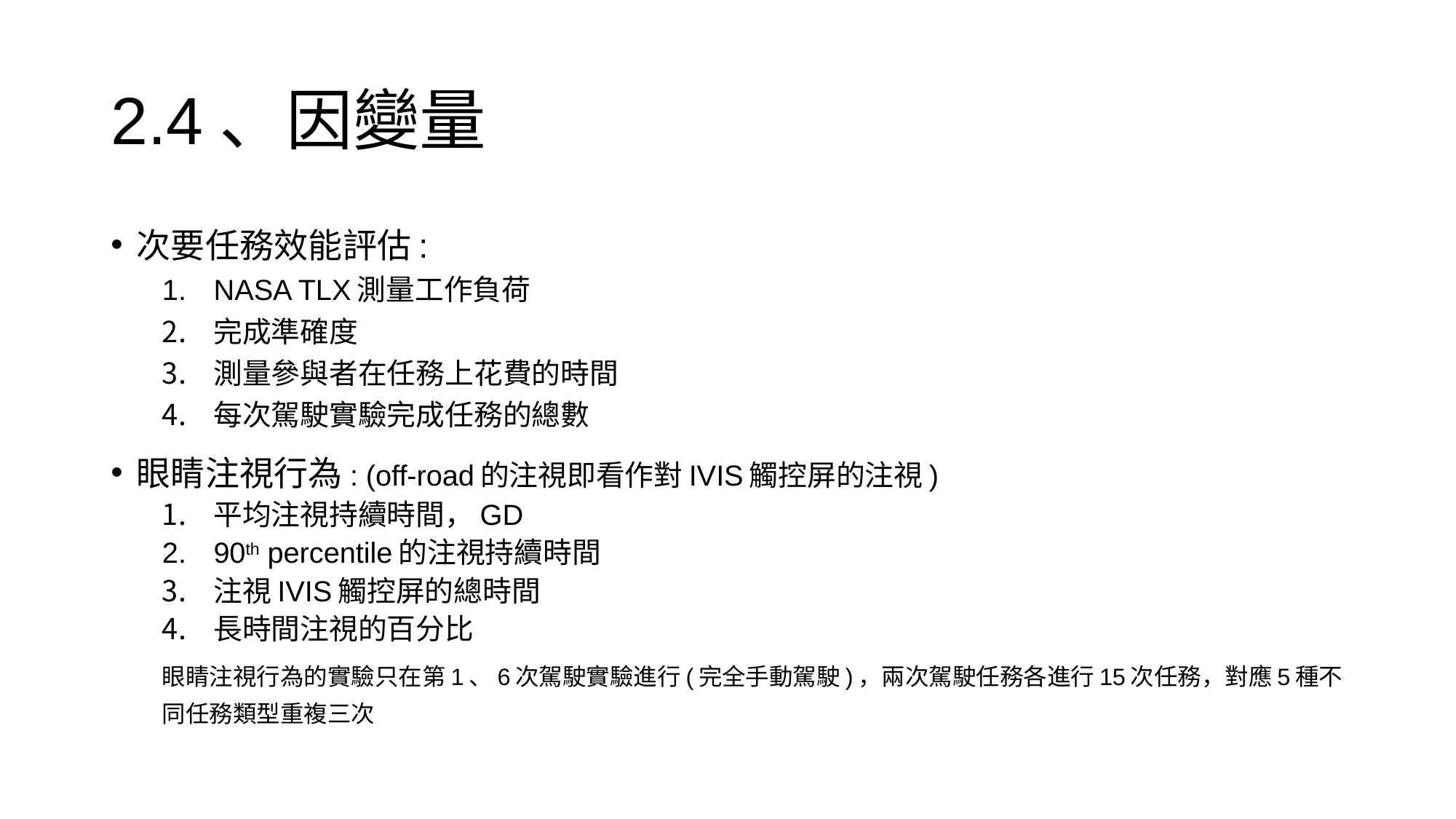

# 2.4、因變量
次要任務效能評估:
NASA TLX測量工作負荷
完成準確度
測量參與者在任務上花費的時間
每次駕駛實驗完成任務的總數
眼睛注視行為: (off-road的注視即看作對IVIS觸控屏的注視)
平均注視持續時間，GD
90th percentile的注視持續時間
注視IVIS觸控屏的總時間
長時間注視的百分比
眼睛注視行為的實驗只在第1、6次駕駛實驗進行(完全手動駕駛)，兩次駕駛任務各進行15次任務，對應5種不同任務類型重複三次